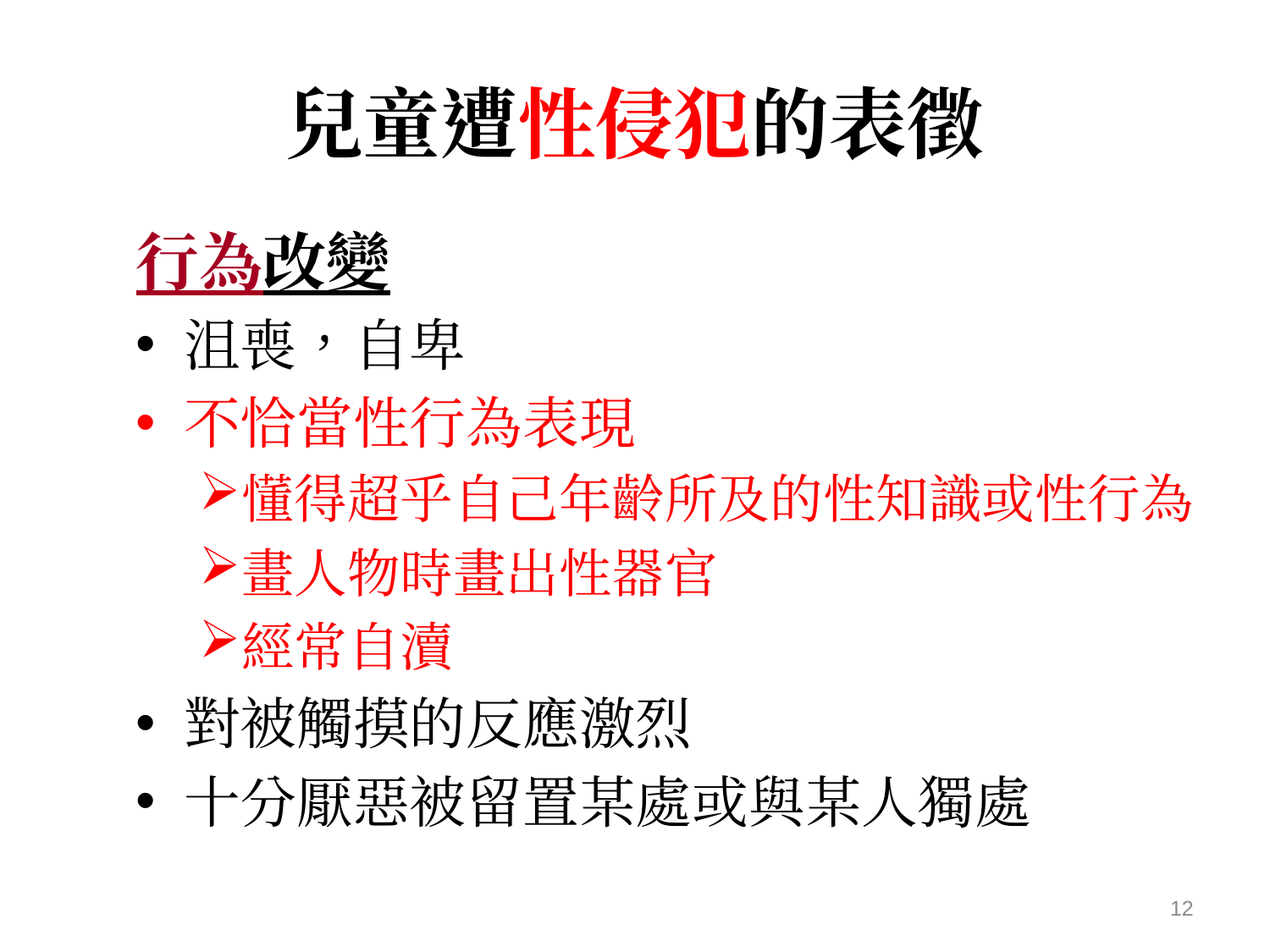

# 兒童遭性侵犯的表徵
行為改變
沮喪，自卑
不恰當性行為表現
懂得超乎自己年齡所及的性知識或性行為
畫人物時畫出性器官
經常自瀆
對被觸摸的反應激烈
十分厭惡被留置某處或與某人獨處
12